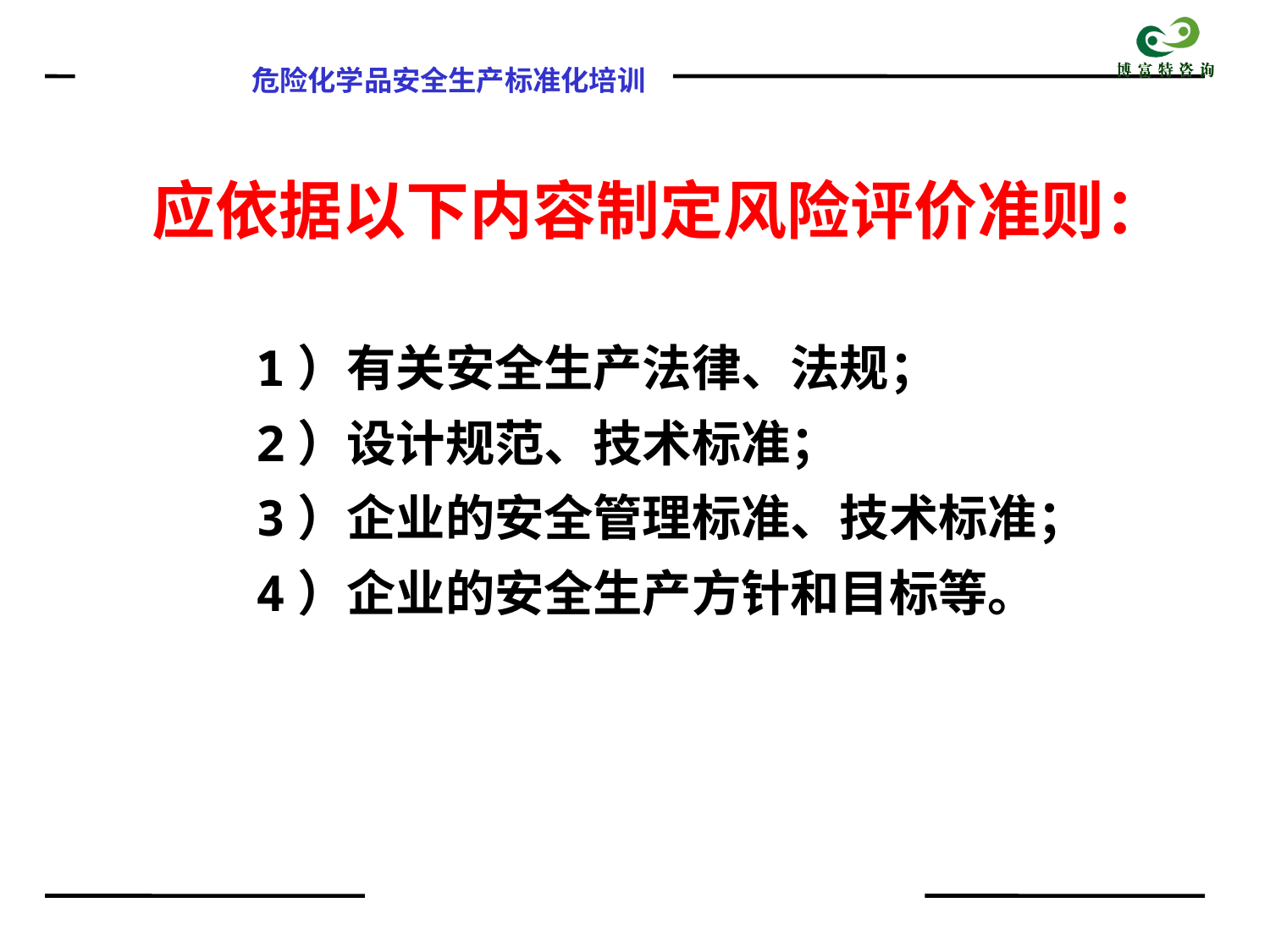

应依据以下内容制定风险评价准则：

     1）有关安全生产法律、法规；
     2）设计规范、技术标准；
     3）企业的安全管理标准、技术标准；
     4）企业的安全生产方针和目标等。